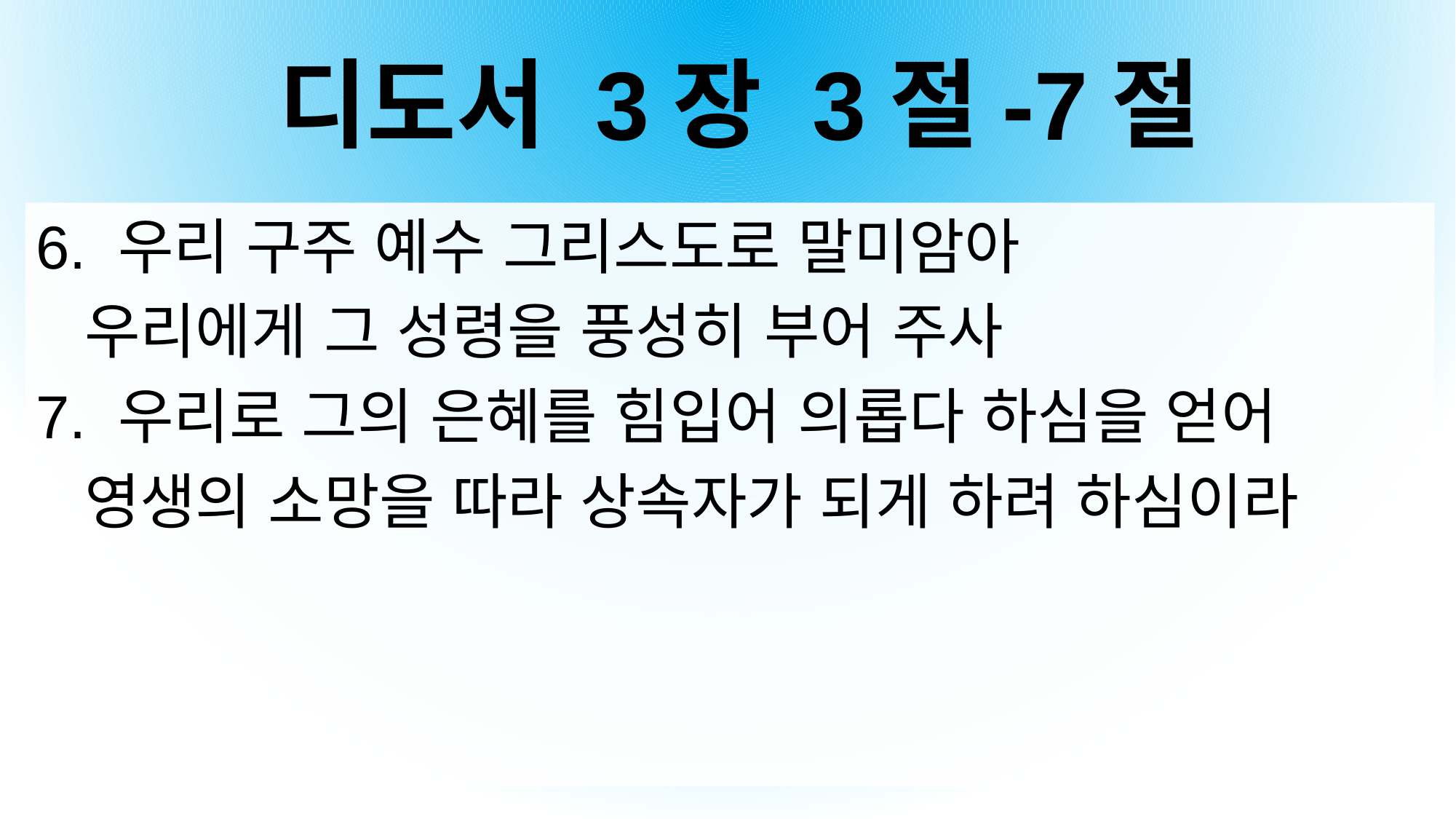

# 디도서 3장 3절-7절
6. 우리 구주 예수 그리스도로 말미암아
  우리에게 그 성령을 풍성히 부어 주사
7. 우리로 그의 은혜를 힘입어 의롭다 하심을 얻어
  영생의 소망을 따라 상속자가 되게 하려 하심이라